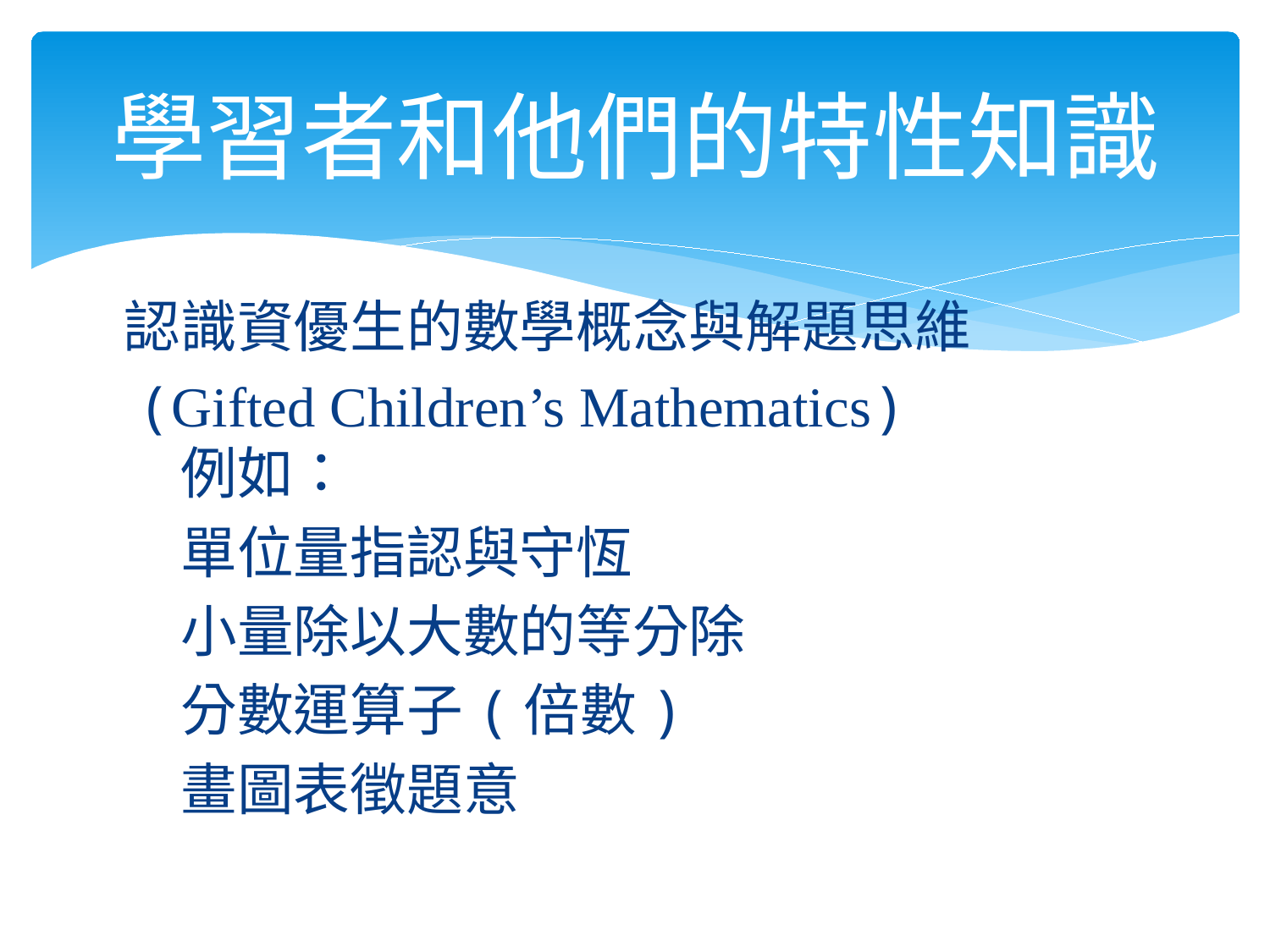

# 學習者和他們的特性知識
　認識資優生的數學概念與解題思維
　(Gifted Children’s Mathematics)
　　例如：
　　單位量指認與守恆
　　小量除以大數的等分除
　　分數運算子(倍數)
　　畫圖表徵題意